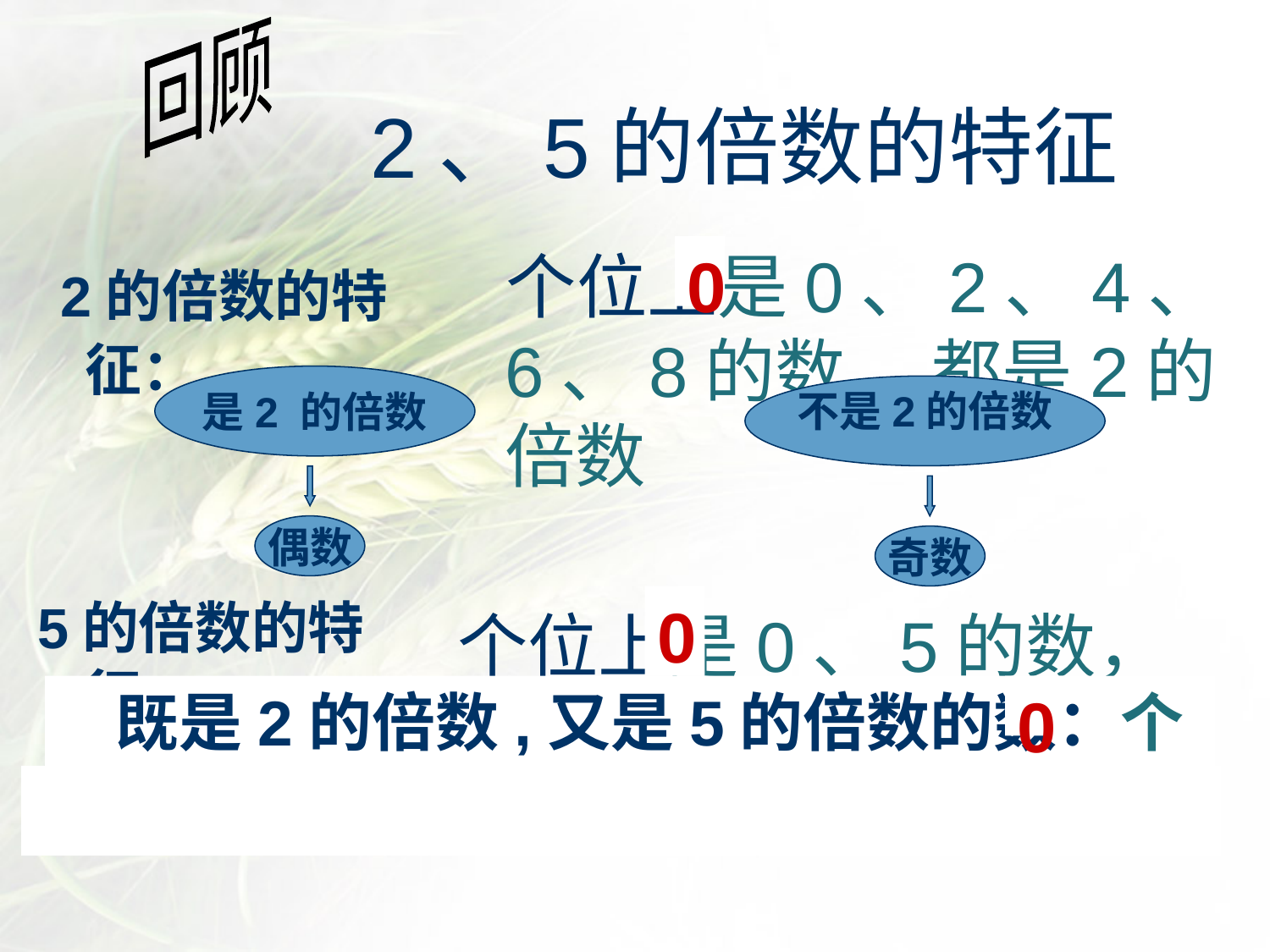

回顾
2、5的倍数的特征
 2的倍数的特征：
  个位上是0、2、4、6、8的数 ，都是2的倍数
0

是2 的倍数

不是2的倍数

偶数

奇数
5的倍数的特征：
0
个位上是0、5的数，都是5的倍数
   既是2的倍数,又是5的倍数的数：个位上一定是（     ）
0